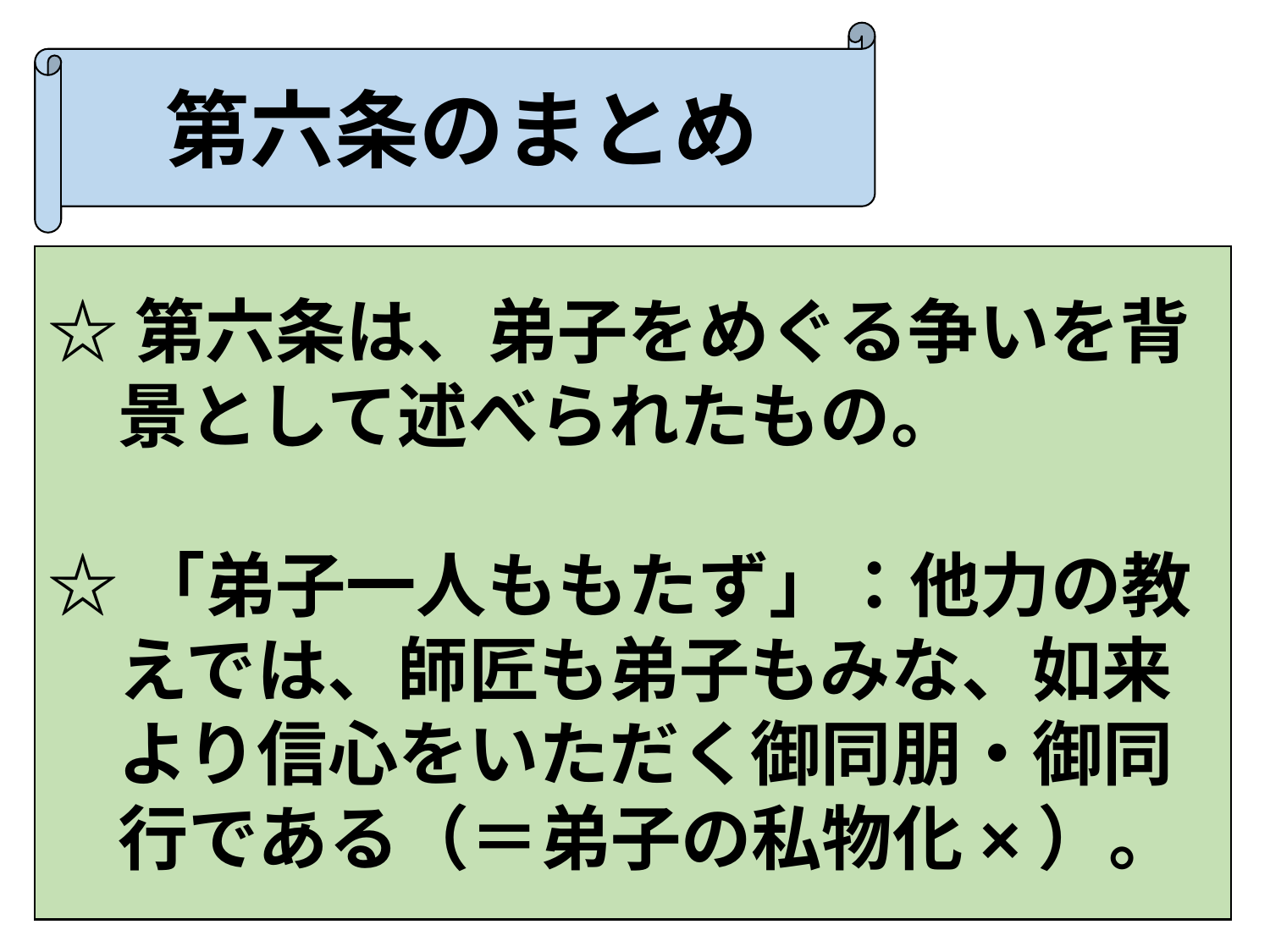

第六条のまとめ
☆第六条は、弟子をめぐる争いを背
　景として述べられたもの。

☆「弟子一人ももたず」：他力の教
　えでは、師匠も弟子もみな、如来
　より信心をいただく御同朋・御同
　行である（＝弟子の私物化×）。